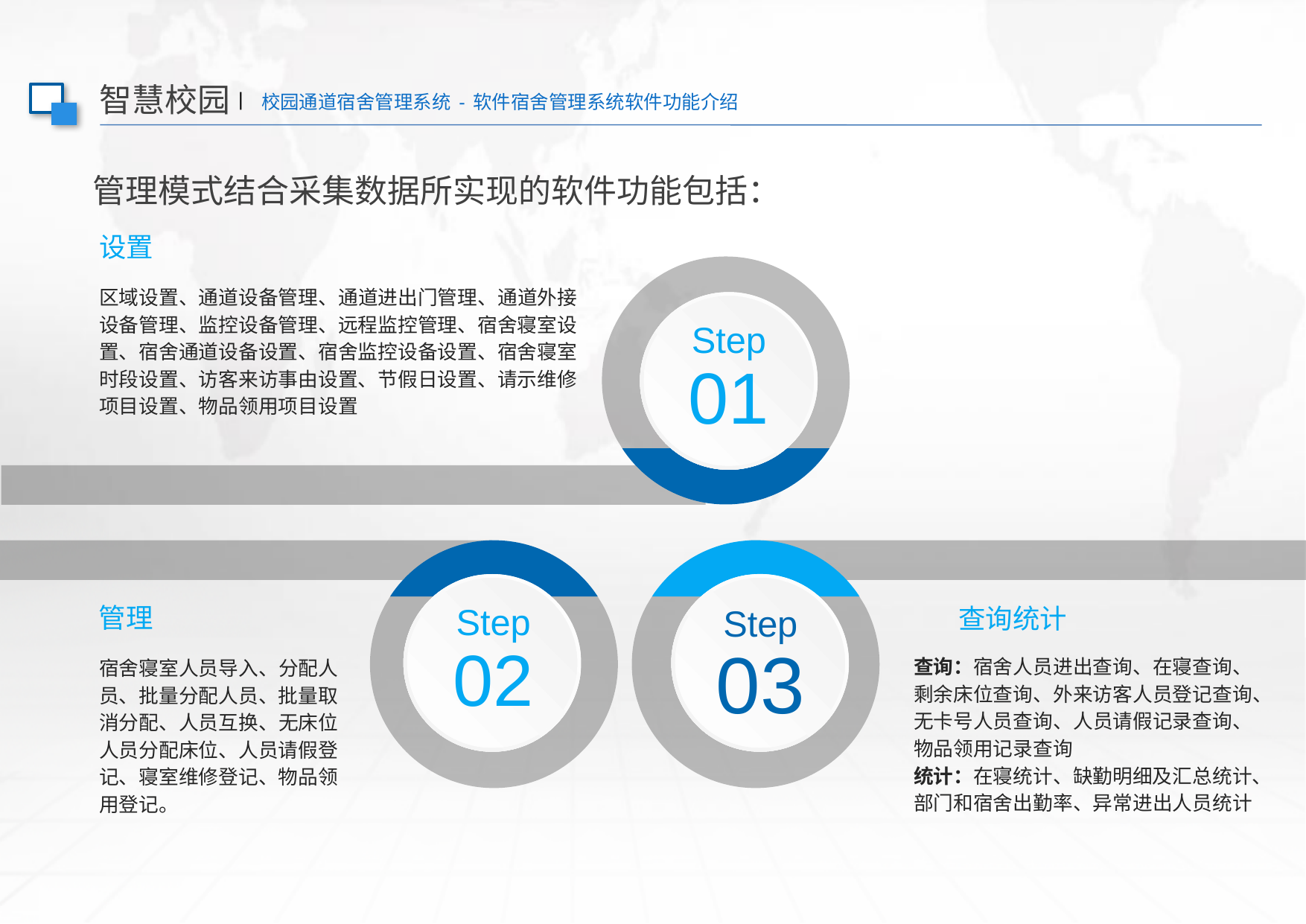

智慧校园|  校园通道宿舍管理系统-软件宿舍管理系统软件功能介绍

管理模式结合采集数据所实现的软件功能包括：
设置

区域设置、通道设备管理、通道进出门管理、通道外接设备管理、监控设备管理、远程监控管理、宿舍寝室设置、宿舍通道设备设置、宿舍监控设备设置、宿舍寝室时段设置、访客来访事由设置、节假日设置、请示维修项目设置、物品领用项目设置

Step
01

Step
03

Step
02
管理
查询统计
查询：宿舍人员进出查询、在寝查询、剩余床位查询、外来访客人员登记查询、无卡号人员查询、人员请假记录查询、物品领用记录查询
统计：在寝统计、缺勤明细及汇总统计、部门和宿舍出勤率、异常进出人员统计
宿舍寝室人员导入、分配人员、批量分配人员、批量取消分配、人员互换、无床位人员分配床位、人员请假登记、寝室维修登记、物品领用登记。